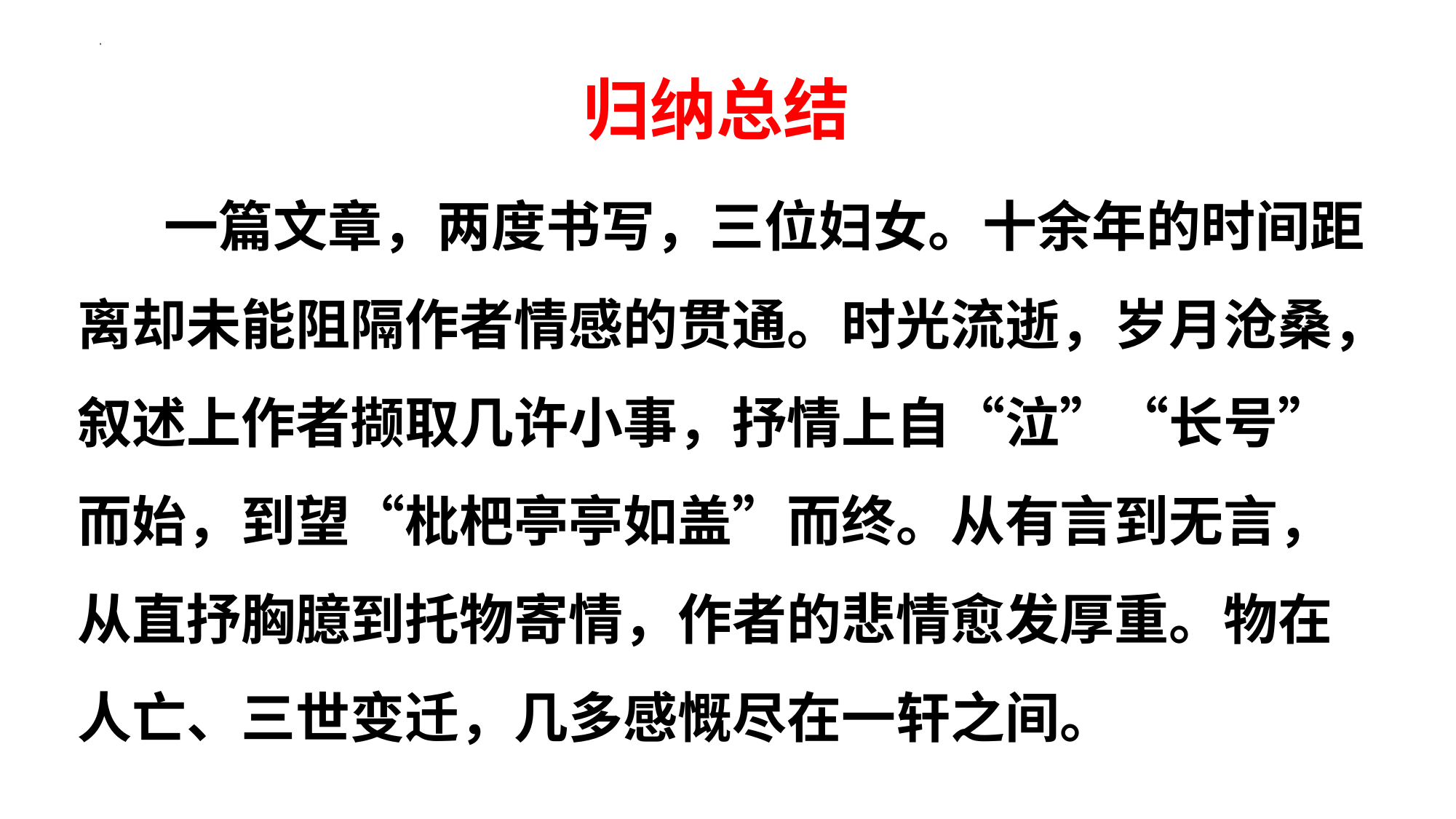

归纳总结
      一篇文章，两度书写，三位妇女。十余年的时间距离却未能阻隔作者情感的贯通。时光流逝，岁月沧桑，叙述上作者撷取几许小事，抒情上自“泣”“长号”而始，到望“枇杷亭亭如盖”而终。从有言到无言，从直抒胸臆到托物寄情，作者的悲情愈发厚重。物在人亡、三世变迁，几多感慨尽在一轩之间。